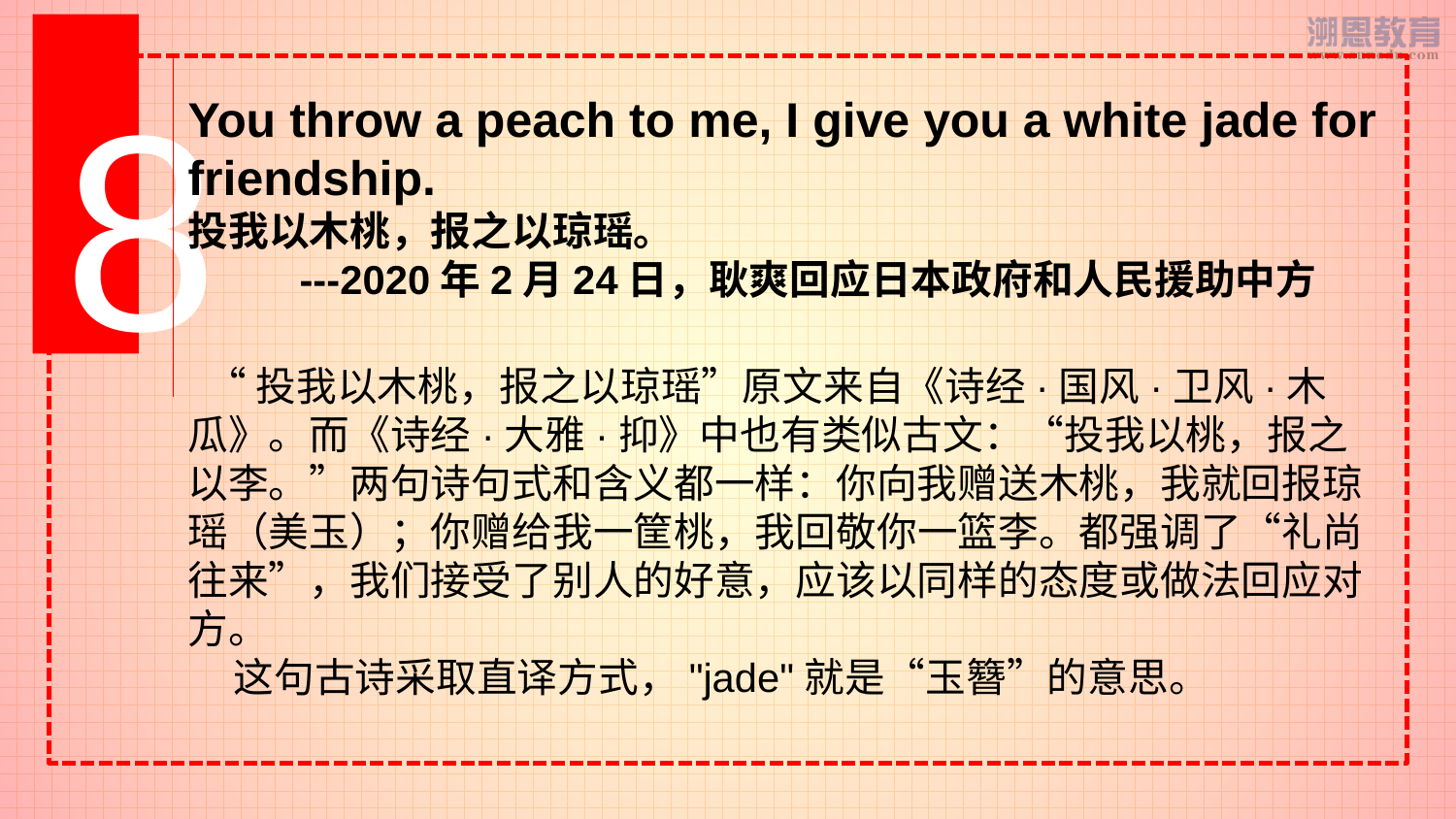

8

You throw a peach to me, I give you a white jade for friendship.
投我以木桃，报之以琼瑶。
          ---2020年2月24日，耿爽回应日本政府和人民援助中方
  “投我以木桃，报之以琼瑶”原文来自《诗经·国风·卫风·木瓜》。而《诗经·大雅·抑》中也有类似古文：“投我以桃，报之以李。”两句诗句式和含义都一样：你向我赠送木桃，我就回报琼瑶（美玉）；你赠给我一筐桃，我回敬你一篮李。都强调了“礼尚往来”，我们接受了别人的好意，应该以同样的态度或做法回应对方。
    这句古诗采取直译方式，"jade"就是“玉簪”的意思。